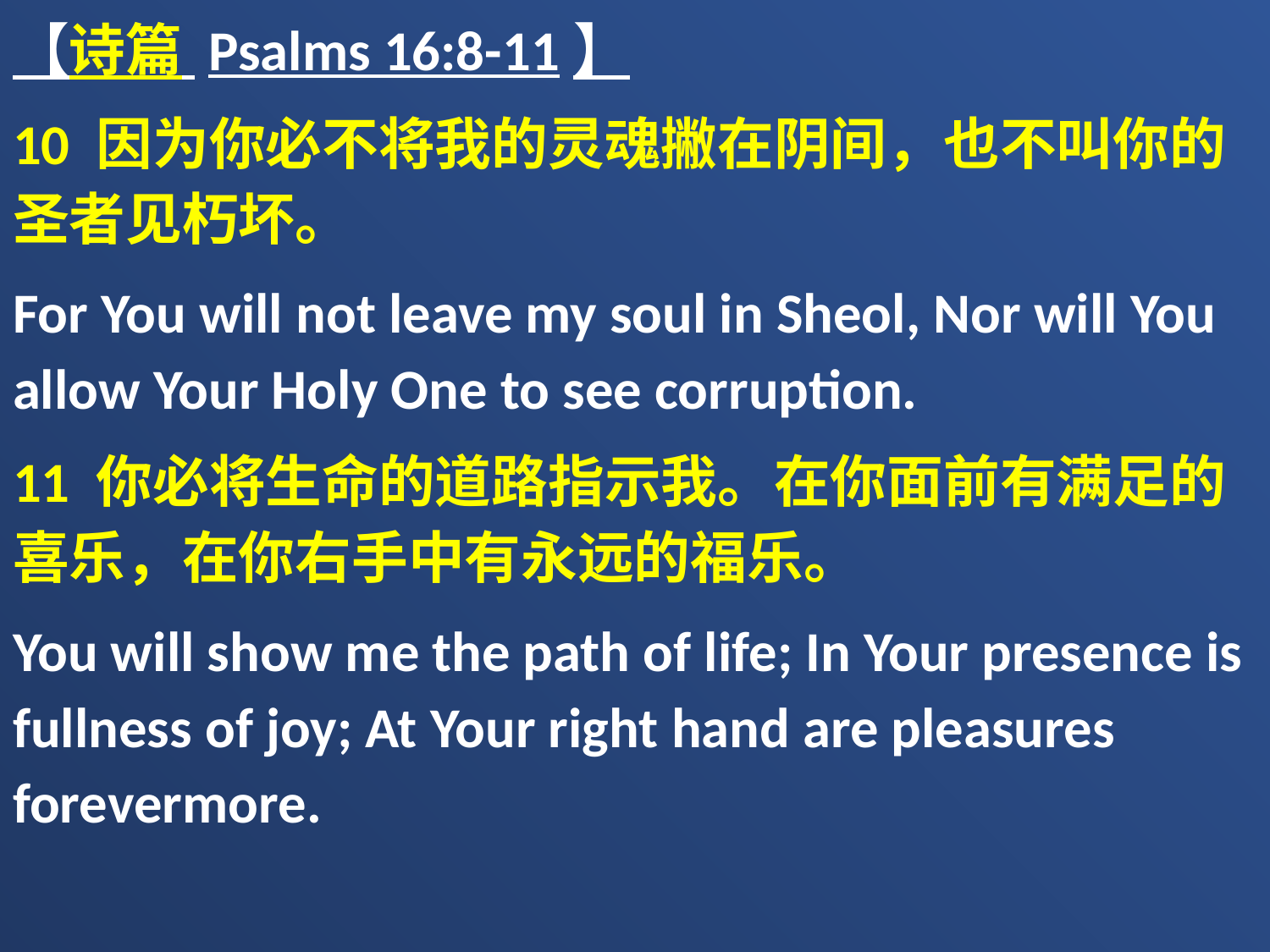

【诗篇 Psalms 16:8-11】
10 因为你必不将我的灵魂撇在阴间，也不叫你的圣者见朽坏。
For You will not leave my soul in Sheol, Nor will You allow Your Holy One to see corruption.
11 你必将生命的道路指示我。在你面前有满足的喜乐，在你右手中有永远的福乐。
You will show me the path of life; In Your presence is fullness of joy; At Your right hand are pleasures forevermore.